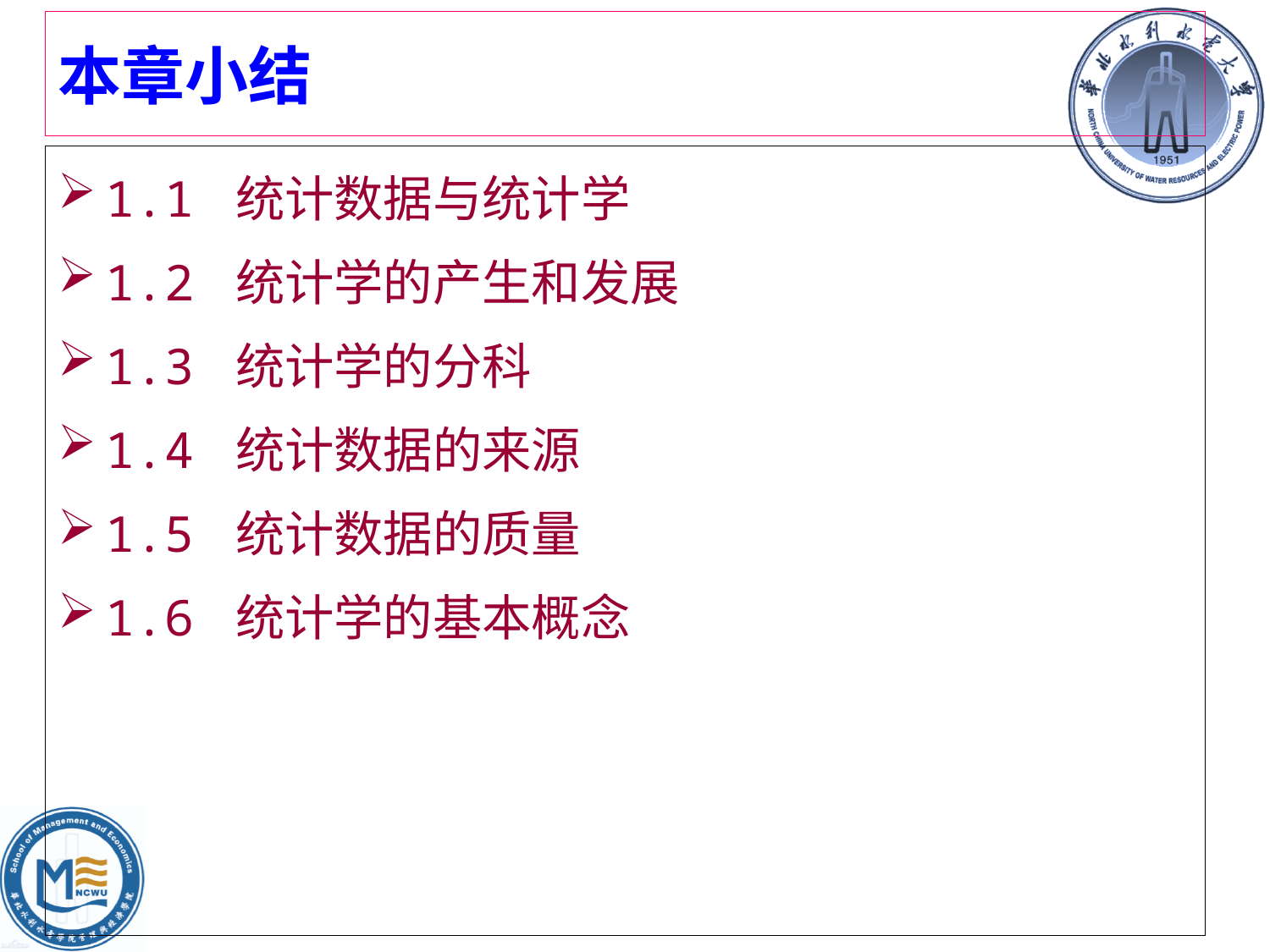

# 本章小结
1.1 统计数据与统计学
1.2 统计学的产生和发展
1.3 统计学的分科
1.4 统计数据的来源
1.5 统计数据的质量
1.6 统计学的基本概念